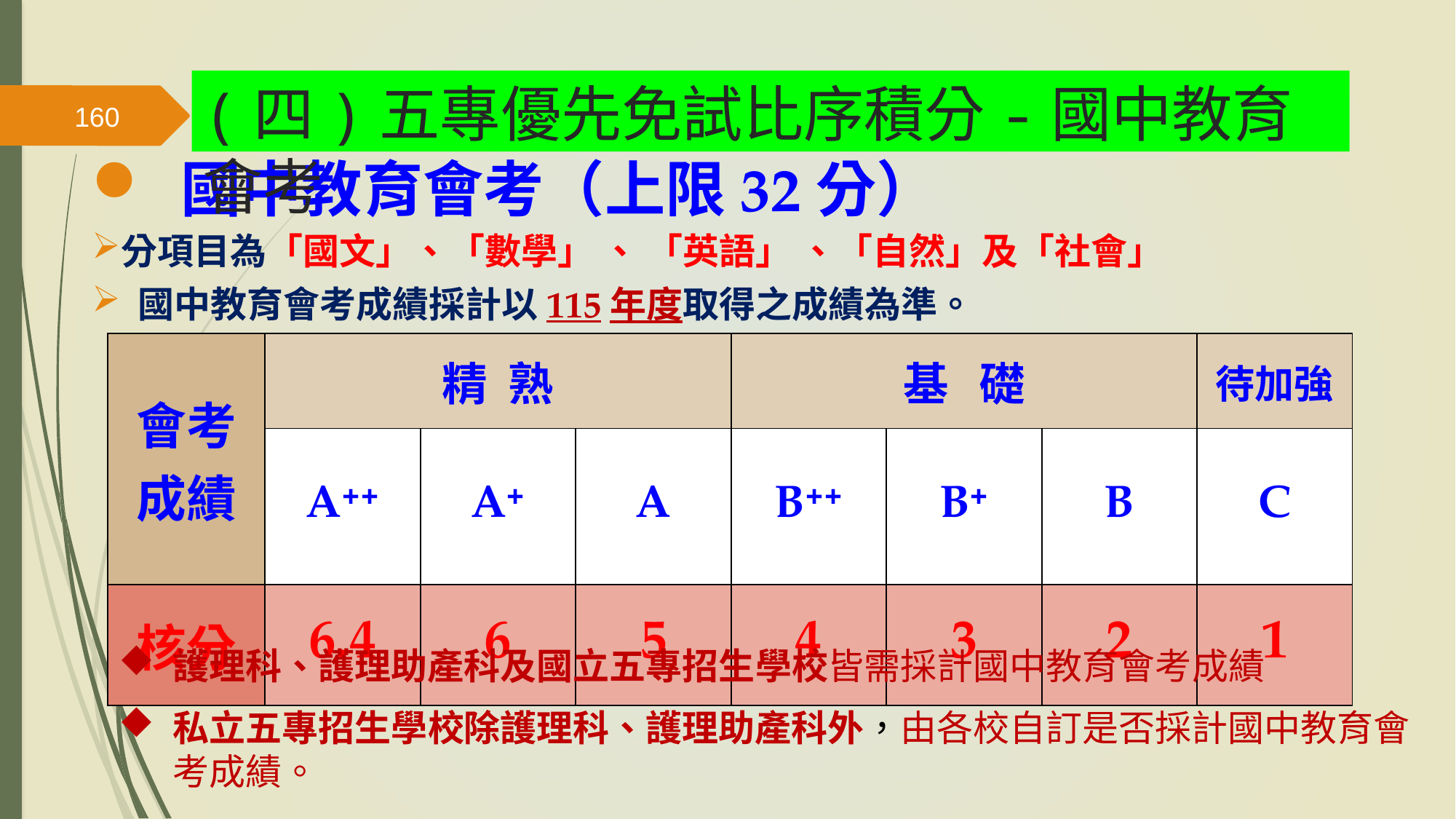

(四)五專優先免試比序積分-國中教育會考
160
 國中教育會考（上限32分）
分項目為「國文」、「數學」 、 「英語」 、「自然」及「社會」
 國中教育會考成績採計以115年度取得之成績為準。
| 會考 成績 | 精 熟 |  |  | 基 礎 |  |  | 待加強 |
| --- | --- | --- | --- | --- | --- | --- | --- |
|  | A++ | A+ | A | B++ | B+ | B | C |
| 核分 | 6.4 | 6 | 5 | 4 | 3 | 2 | 1 |
護理科、護理助產科及國立五專招生學校皆需採計國中教育會考成績
私立五專招生學校除護理科、護理助產科外，由各校自訂是否採計國中教育會考成績。